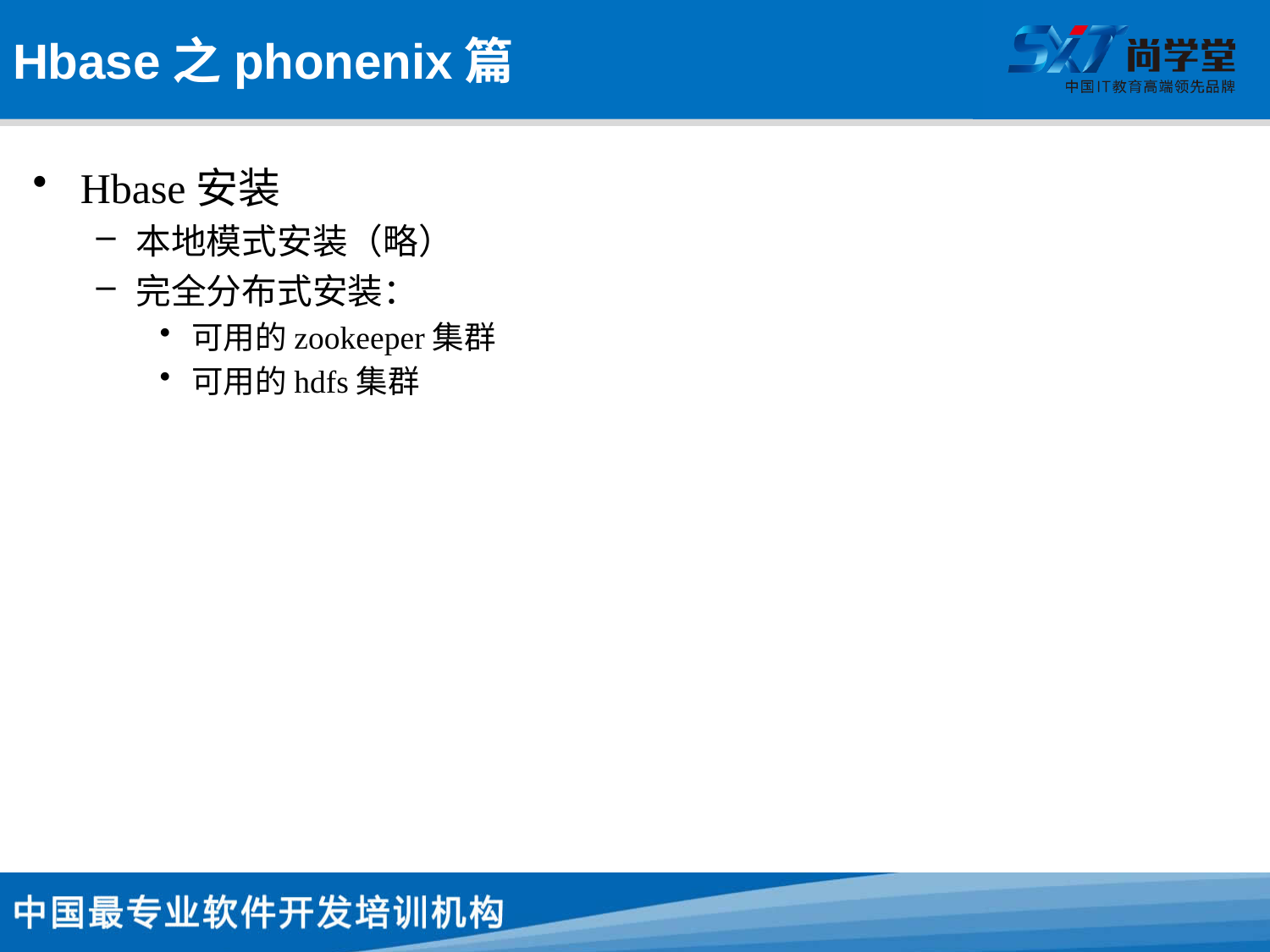

# Hbase之phonenix篇
Hbase安装
本地模式安装（略）
完全分布式安装：
可用的zookeeper集群
可用的hdfs集群